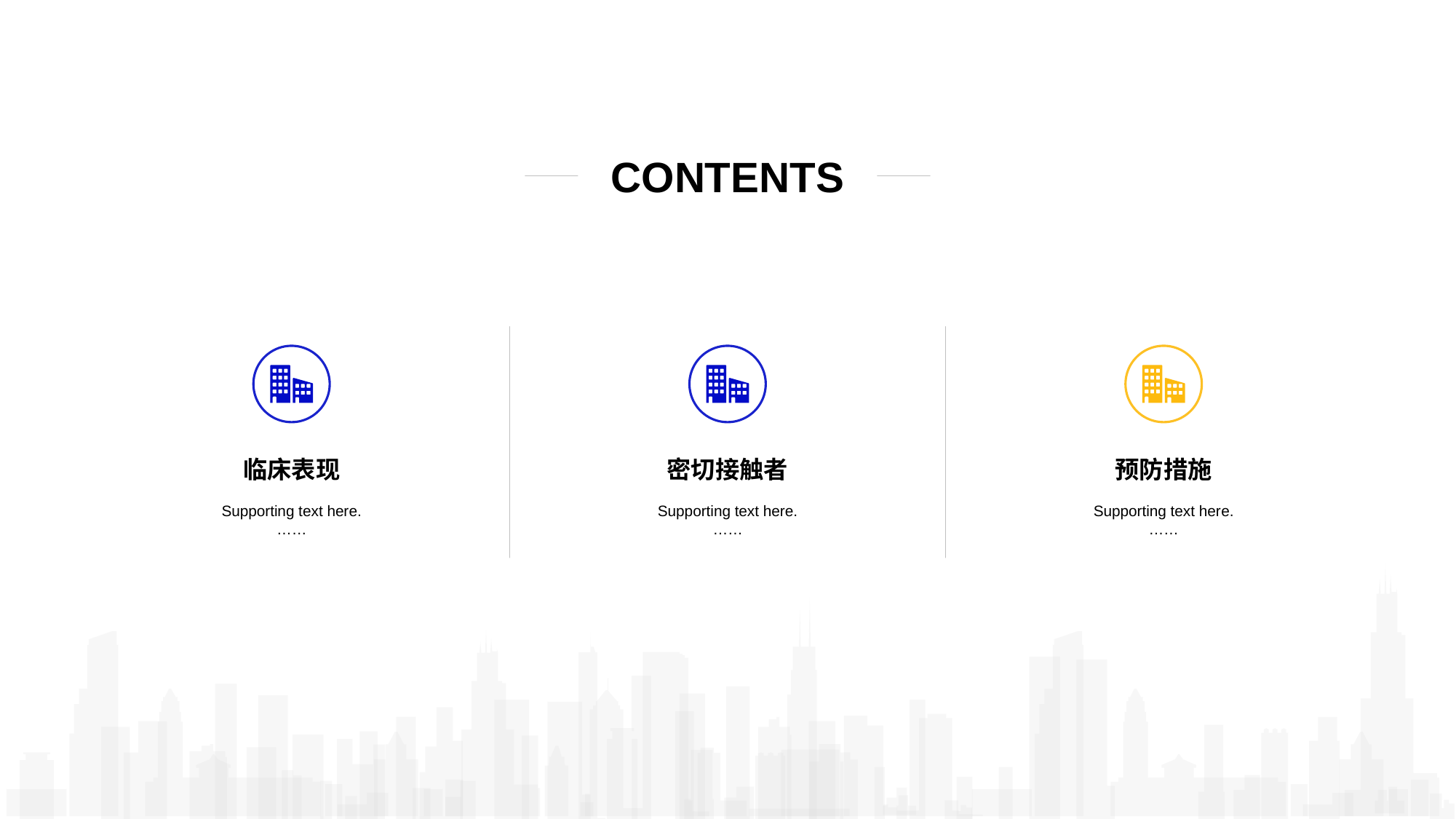

CONTEN TS

临床表现
Supporting text here.
 ……
密切接触者
Supporting text here.
 ……
预防措施
Supporting text her e.
……